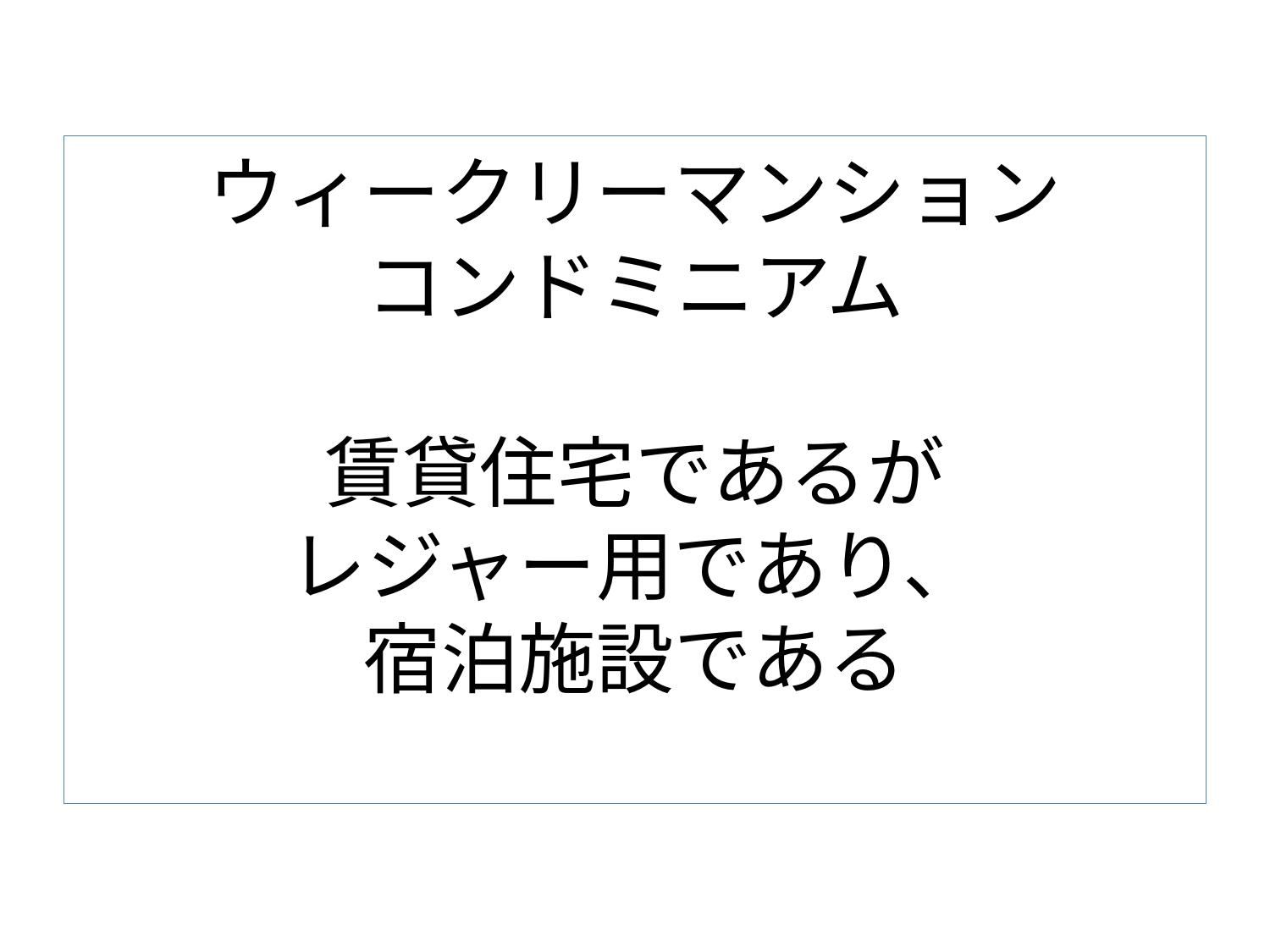

# ウィークリーマンション コンドミニアム 賃貸住宅であるが レジャー用であり、 宿泊施設である